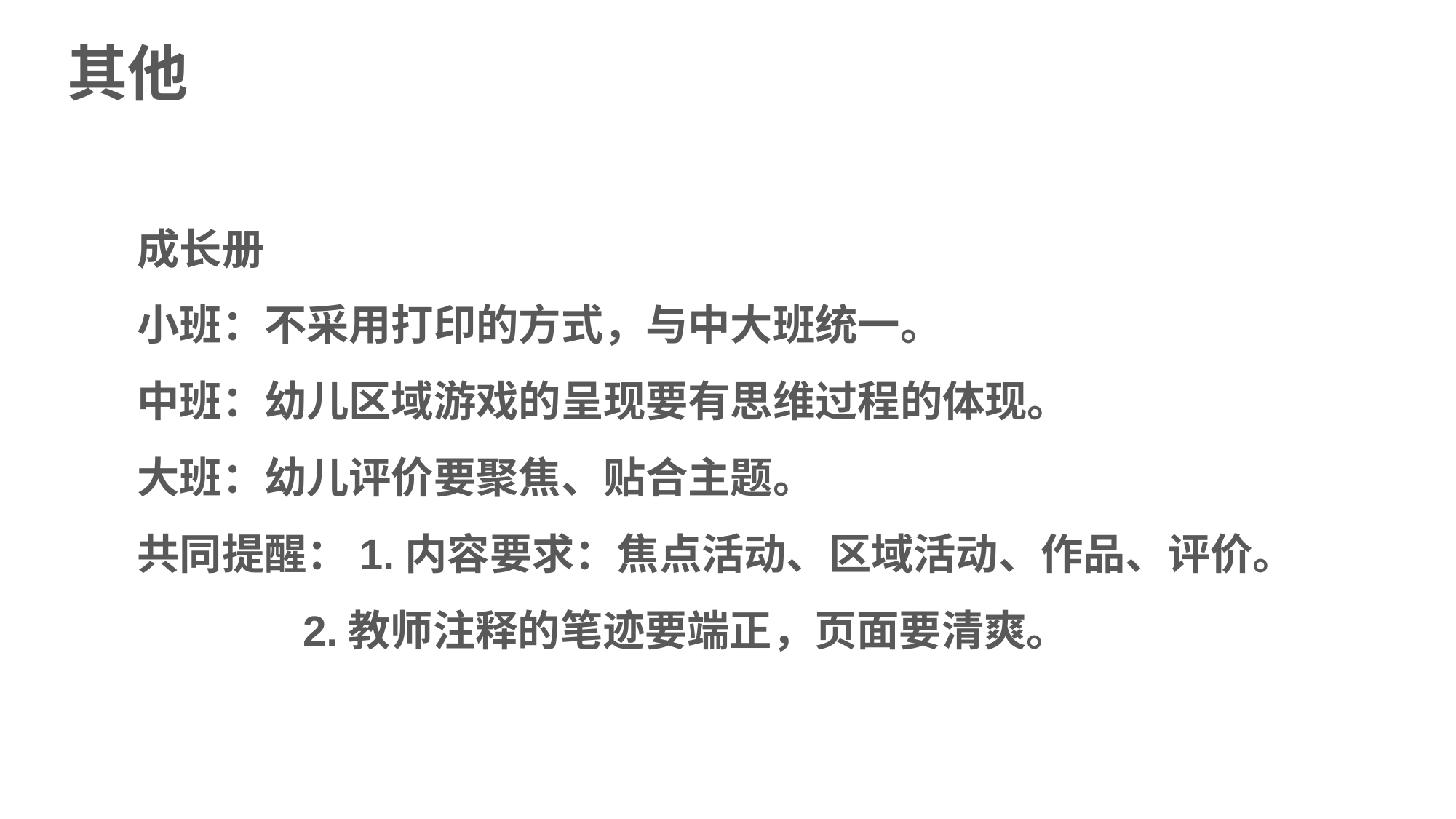

# 其他
成长册
小班：不采用打印的方式，与中大班统一。
中班：幼儿区域游戏的呈现要有思维过程的体现。
大班：幼儿评价要聚焦、贴合主题。
共同提醒：1.内容要求：焦点活动、区域活动、作品、评价。
              2.教师注释的笔迹要端正，页面要清爽。
11